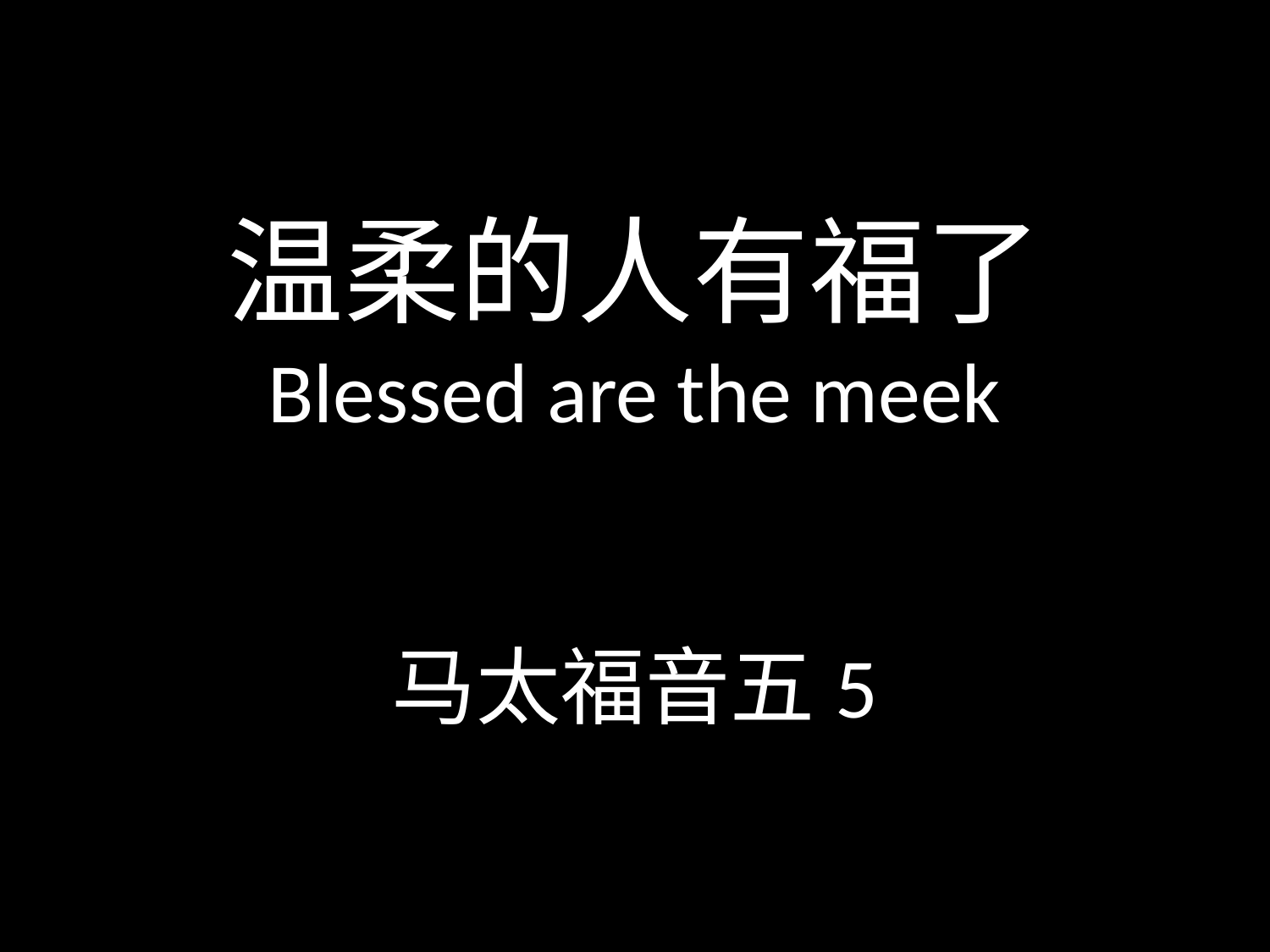

# 温柔的人有福了 Blessed are the meek
马太福音五5